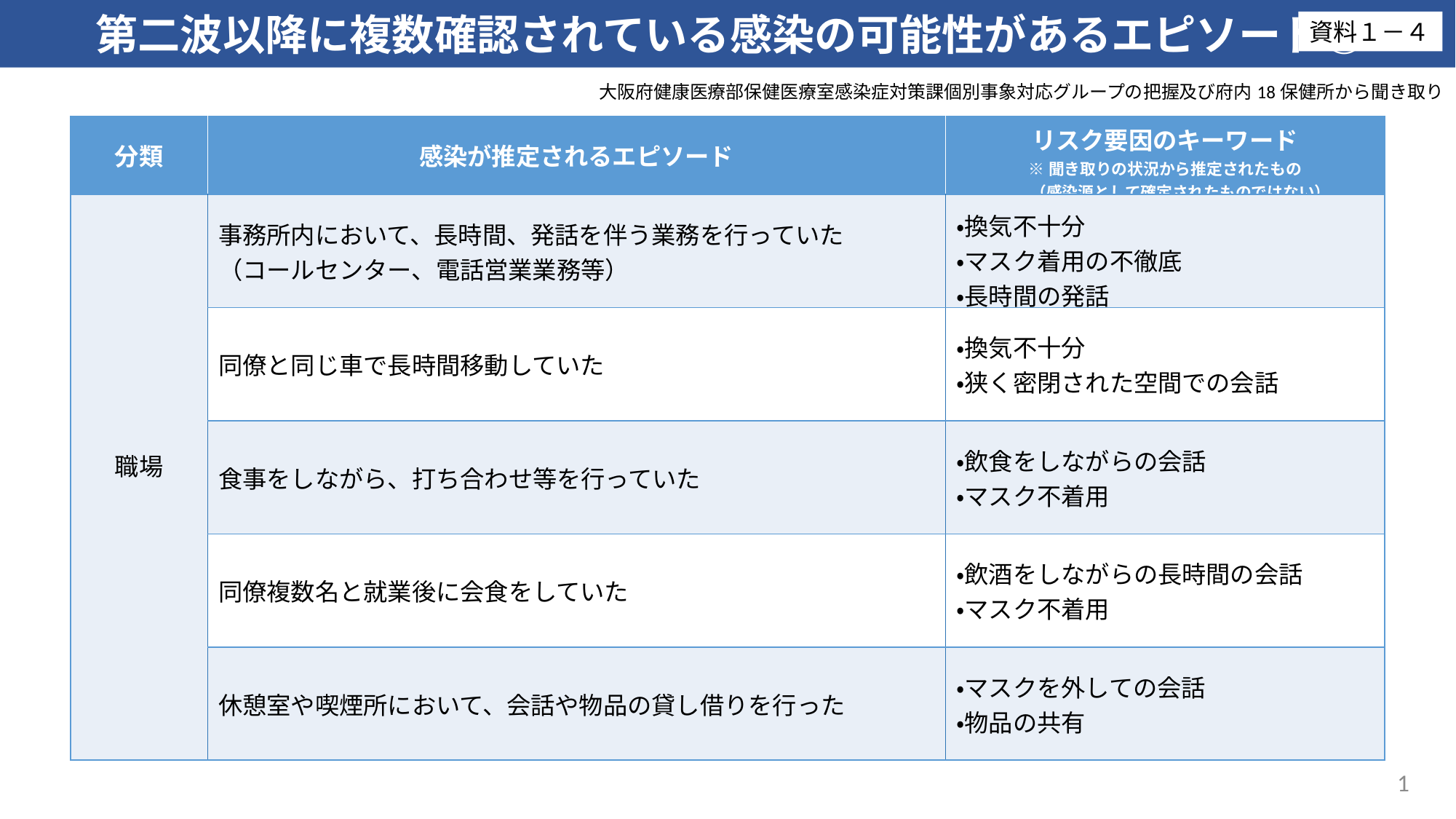

第二波以降に複数確認されている感染の可能性があるエピソード①
資料１－４
大阪府健康医療部保健医療室感染症対策課個別事象対応グループの把握及び府内18保健所から聞き取り
| 分類 | 感染が推定されるエピソード | リスク要因のキーワード ※聞き取りの状況から推定されたもの 　　（感染源として確定されたものではない） |
| --- | --- | --- |
| 職場 | 事務所内において、長時間、発話を伴う業務を行っていた （コールセンター、電話営業業務等） | ・換気不十分 ・マスク着用の不徹底 ・長時間の発話 |
|  | 同僚と同じ車で長時間移動していた | ・換気不十分 ・狭く密閉された空間での会話 |
|  | 食事をしながら、打ち合わせ等を行っていた | ・飲食をしながらの会話 ・マスク不着用 |
|  | 同僚複数名と就業後に会食をしていた | ・飲酒をしながらの長時間の会話 ・マスク不着用 |
|  | 休憩室や喫煙所において、会話や物品の貸し借りを行った | ・マスクを外しての会話 ・物品の共有 |
1